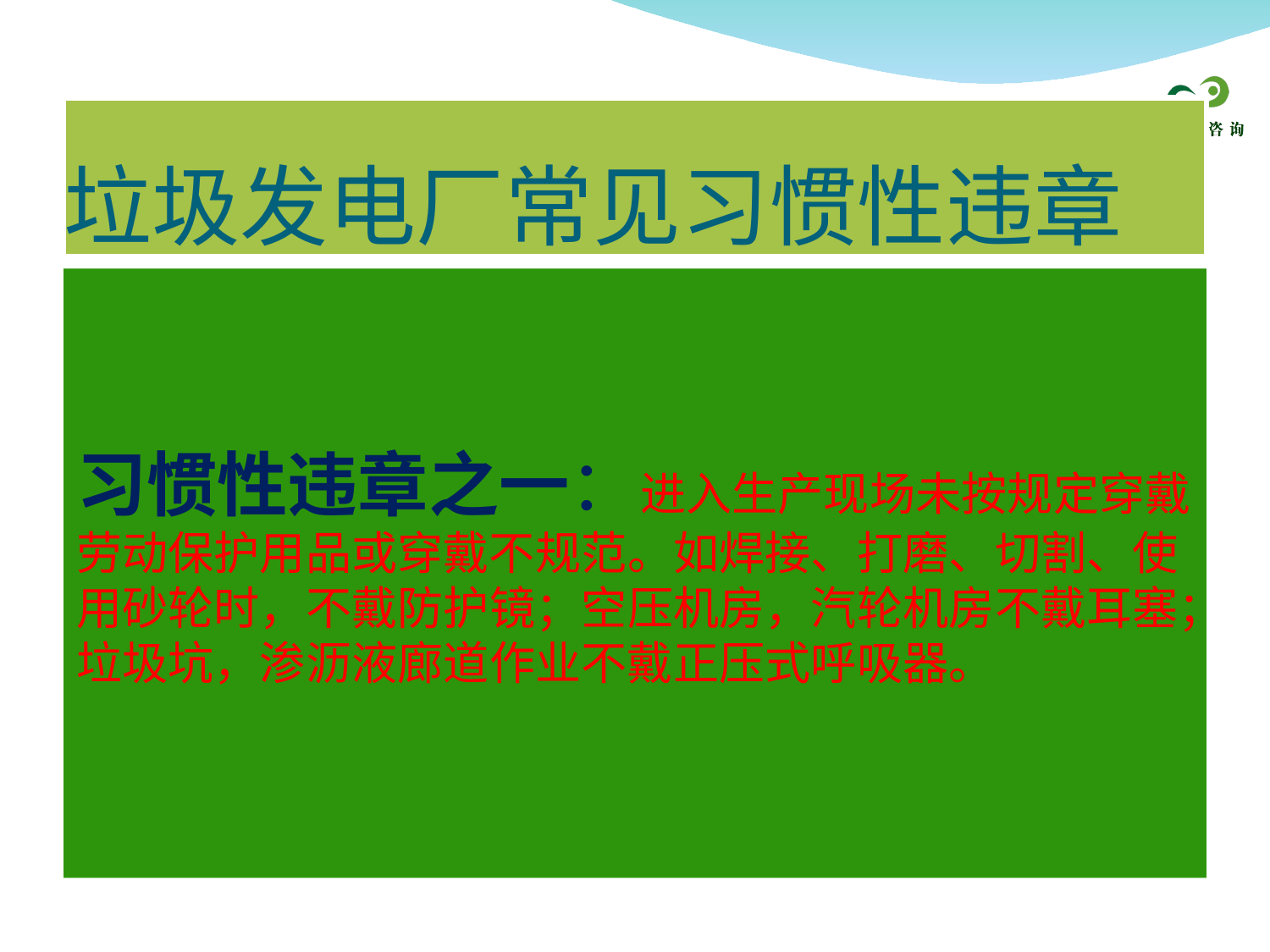

垃圾发电厂常见习惯性违章

习惯性违章之一：进入生产现场未按规定穿戴劳动保护用品或穿戴不规范。如焊接、打磨、切割、使用砂轮时，不戴防护镜；空压机房，汽轮机房不戴耳塞；垃圾坑，渗沥液廊道作业不戴正压式呼吸器。